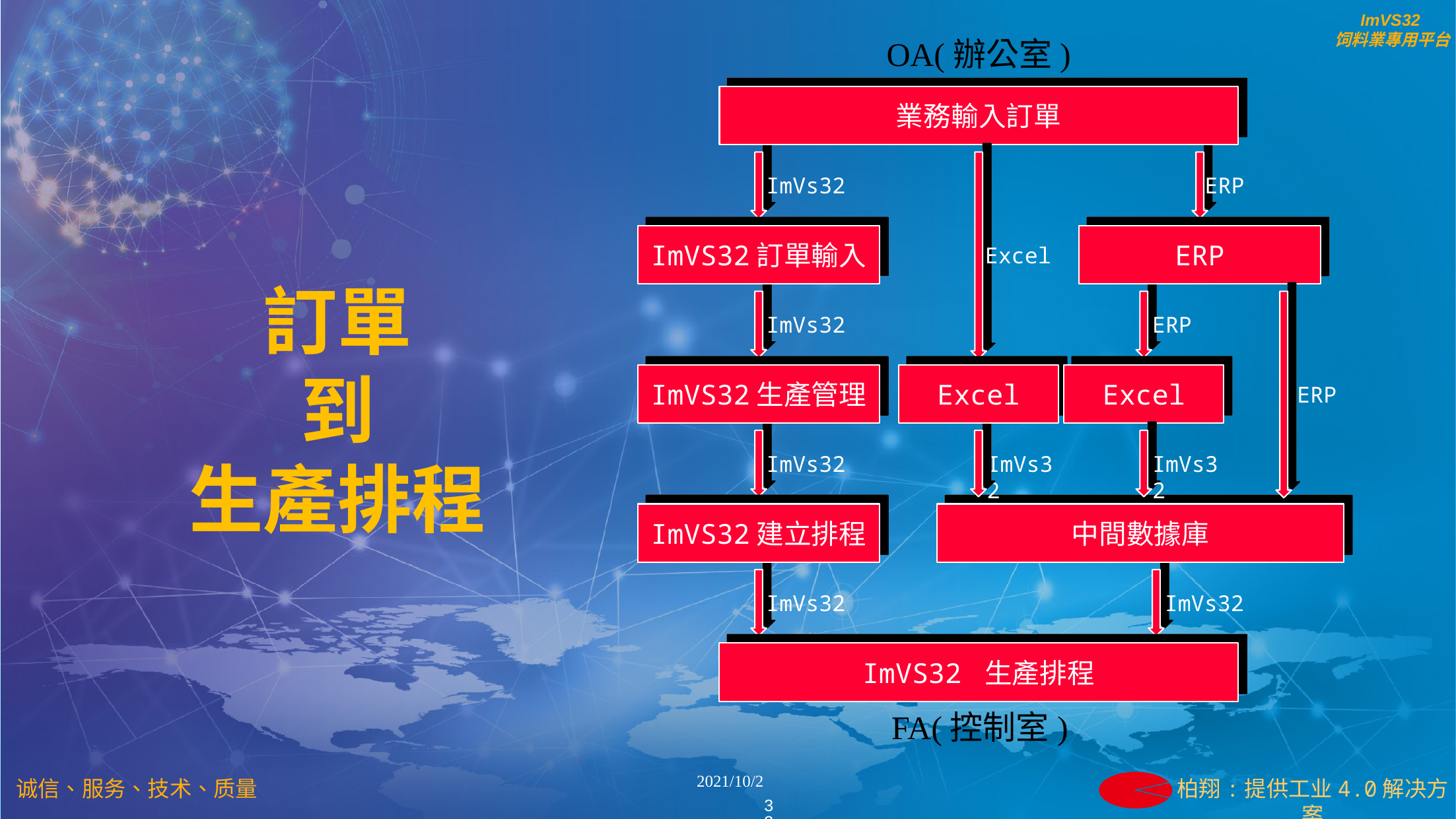

OA(辦公室)
業務輸入訂單

ImVs32
ERP
ImVS32訂單輸入
ERP
Excel
訂單
到
生產排程

ImVs32
ERP
ImVS32生產管理
Excel
Excel
ERP

ImVs32
ImVs32
ImVs32
ImVS32建立排程
中間數據庫

ImVs32
ImVs32
ImVS32 生產排程
FA(控制室)
33